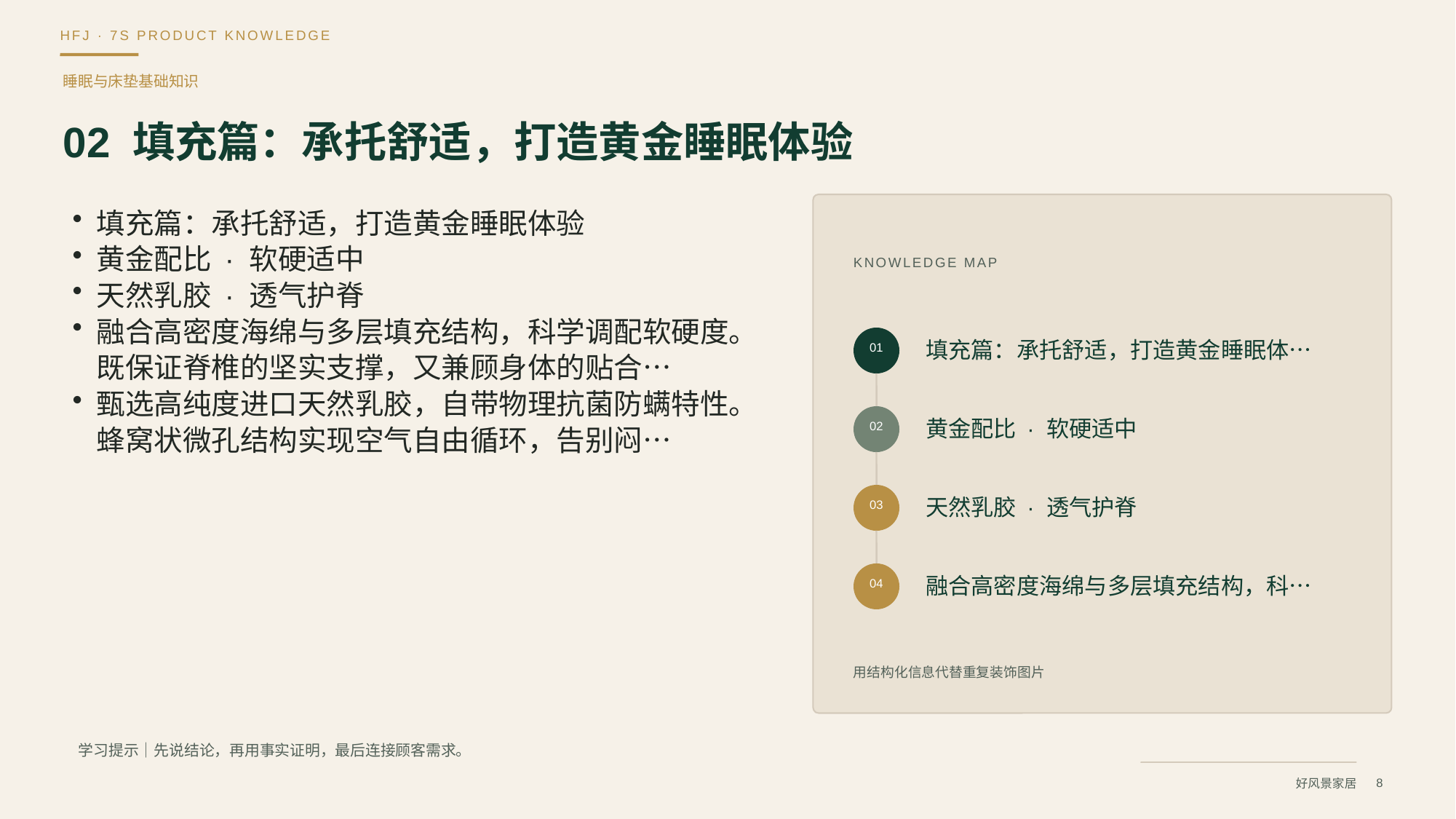

睡眠与床垫基础知识
02 填充篇：承托舒适，打造黄金睡眠体验
填充篇：承托舒适，打造黄金睡眠体验
黄金配比 · 软硬适中
天然乳胶 · 透气护脊
融合高密度海绵与多层填充结构，科学调配软硬度。既保证脊椎的坚实支撑，又兼顾身体的贴合…
甄选高纯度进口天然乳胶，自带物理抗菌防螨特性。蜂窝状微孔结构实现空气自由循环，告别闷…

KNOWLEDGE MAP

填充篇：承托舒适，打造黄金睡眠体…
01

黄金配比 · 软硬适中
02

天然乳胶 · 透气护脊
03

融合高密度海绵与多层填充结构，科…
04
用结构化信息代替重复装饰图片
学习提示｜先说结论，再用事实证明，最后连接顾客需求。
8